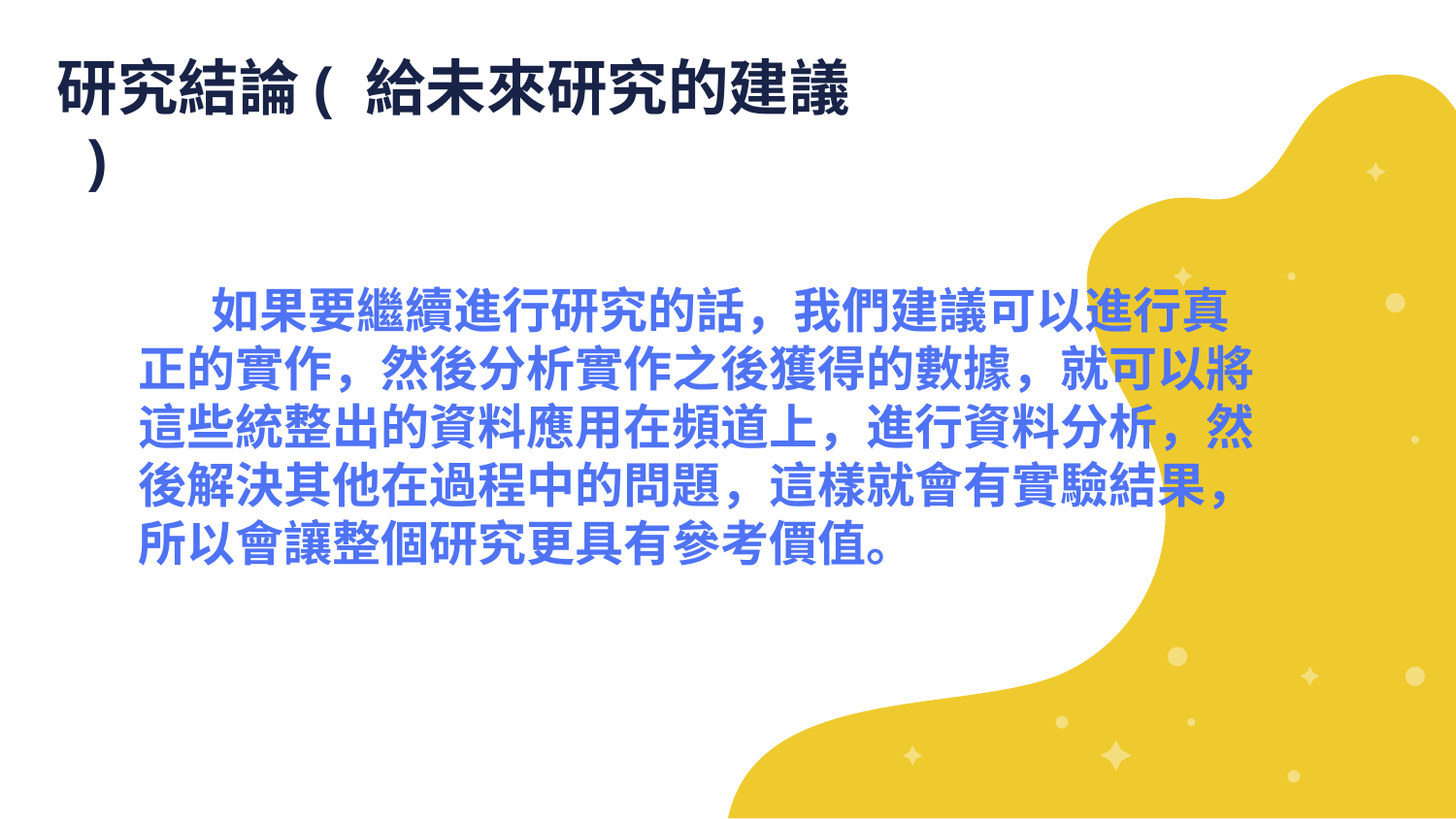

研究結論( 給未來研究的建議 )

如果要繼續進行研究的話，我們建議可以進行真正的實作，然後分析實作之後獲得的數據，就可以將這些統整出的資料應用在頻道上，進行資料分析，然後解決其他在過程中的問題，這樣就會有實驗結果，所以會讓整個研究更具有參考價值。